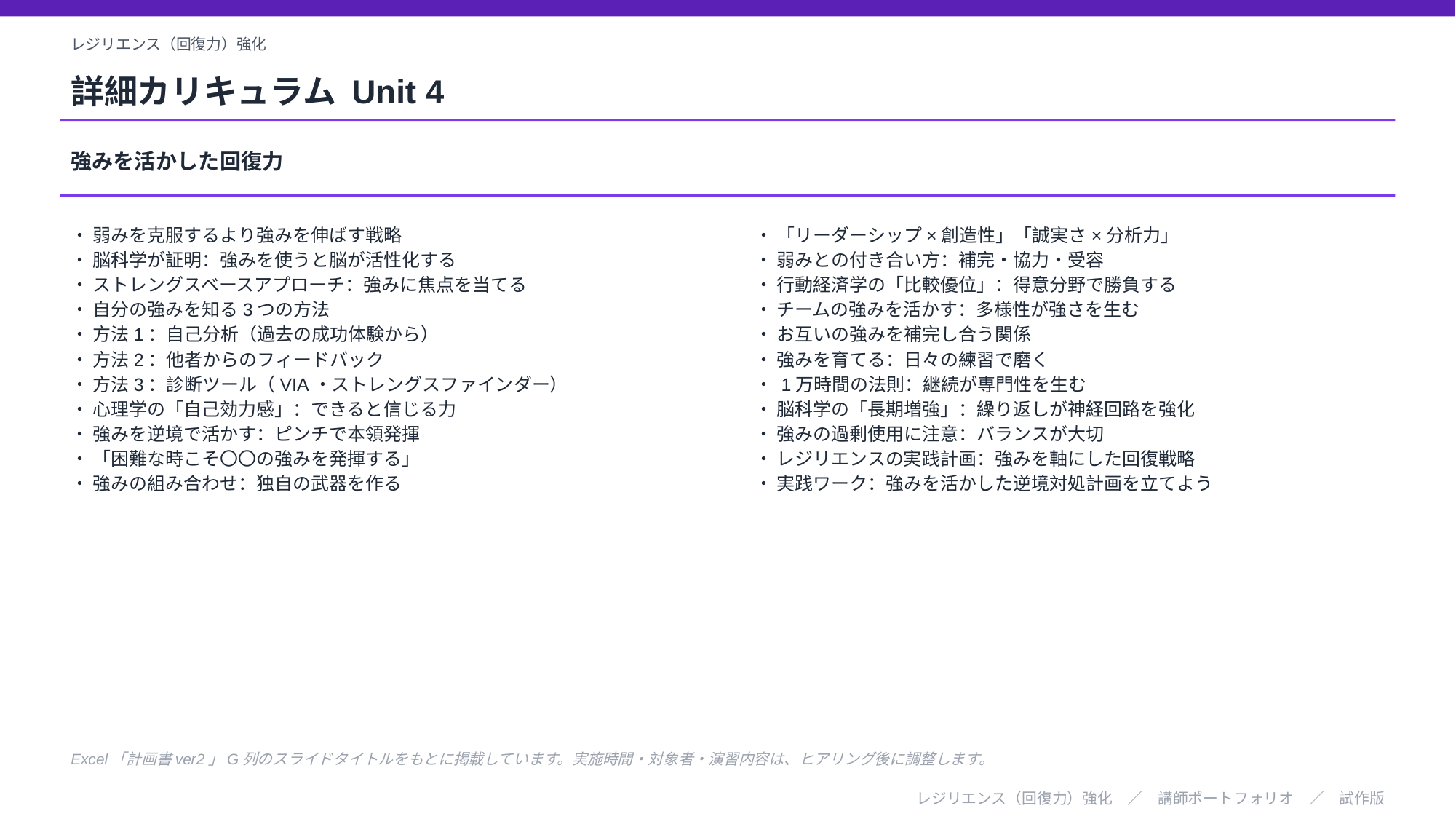

レジリエンス（回復力）強化
詳細カリキュラム Unit 4

強みを活かした回復力

・ 弱みを克服するより強みを伸ばす戦略
・ 脳科学が証明：強みを使うと脳が活性化する
・ ストレングスベースアプローチ：強みに焦点を当てる
・ 自分の強みを知る3つの方法
・ 方法1：自己分析（過去の成功体験から）
・ 方法2：他者からのフィードバック
・ 方法3：診断ツール（VIA・ストレングスファインダー）
・ 心理学の「自己効力感」：できると信じる力
・ 強みを逆境で活かす：ピンチで本領発揮
・ 「困難な時こそ〇〇の強みを発揮する」
・ 強みの組み合わせ：独自の武器を作る
・ 「リーダーシップ×創造性」「誠実さ×分析力」
・ 弱みとの付き合い方：補完・協力・受容
・ 行動経済学の「比較優位」：得意分野で勝負する
・ チームの強みを活かす：多様性が強さを生む
・ お互いの強みを補完し合う関係
・ 強みを育てる：日々の練習で磨く
・ 1万時間の法則：継続が専門性を生む
・ 脳科学の「長期増強」：繰り返しが神経回路を強化
・ 強みの過剰使用に注意：バランスが大切
・ レジリエンスの実践計画：強みを軸にした回復戦略
・ 実践ワーク：強みを活かした逆境対処計画を立てよう
Excel「計画書ver2」G列のスライドタイトルをもとに掲載しています。実施時間・対象者・演習内容は、ヒアリング後に調整します。
レジリエンス（回復力）強化　／　講師ポートフォリオ　／　試作版